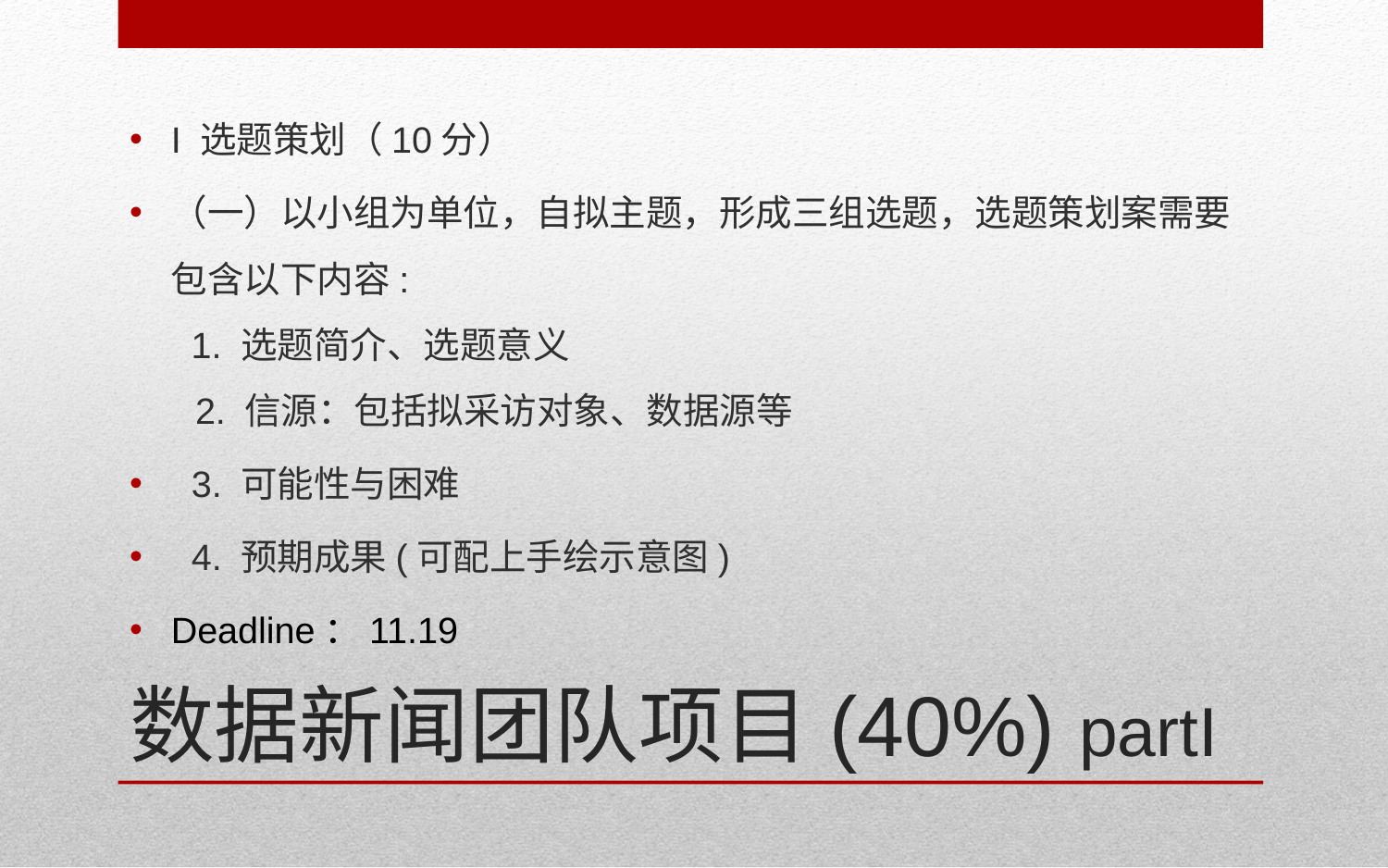

I 选题策划（10分）
（一）以小组为单位，自拟主题，形成三组选题，选题策划案需要包含以下内容:
  1. 选题简介、选题意义
  2. 信源：包括拟采访对象、数据源等
  3. 可能性与困难
  4. 预期成果(可配上手绘示意图)
Deadline：11.19
# 数据新闻团队项目(40%) partI